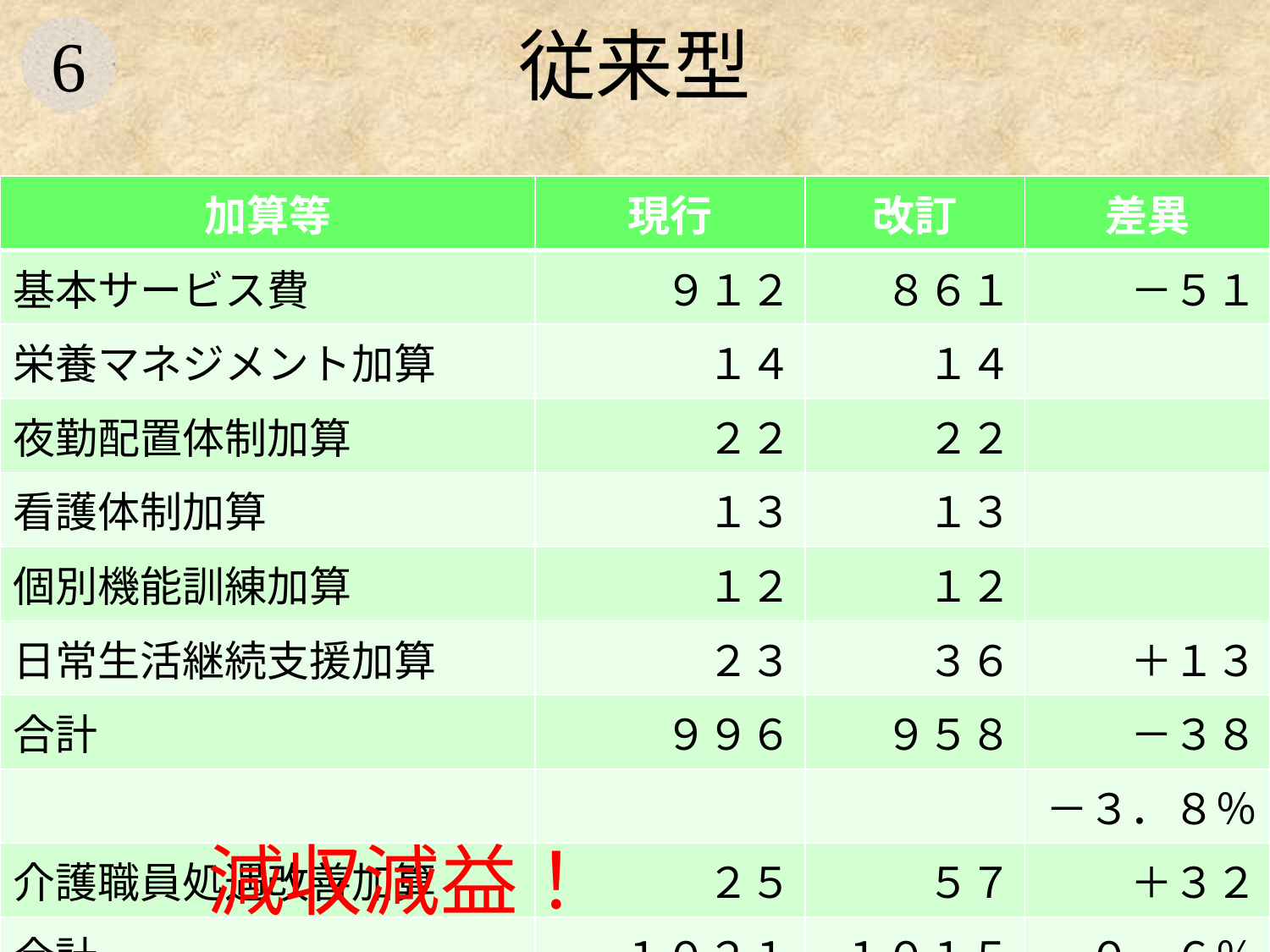

# 従来型
| 加算等 | 現行 | 改訂 | 差異 |
| --- | --- | --- | --- |
| 基本サービス費 | ９１２ | ８６１ | －５１ |
| 栄養マネジメント加算 | １４ | １４ |  |
| 夜勤配置体制加算 | ２２ | ２２ |  |
| 看護体制加算 | １３ | １３ |  |
| 個別機能訓練加算 | １２ | １２ |  |
| 日常生活継続支援加算 | ２３ | ３６ | ＋１３ |
| 合計 | ９９６ | ９５８ | －３８ |
|  |  |  | －３．８％ |
| 介護職員処遇改善加算 | ２５ | ５７ | ＋３２ |
| 合計 | １０２１ | １０１５ | －０．６％ |
減収減益！